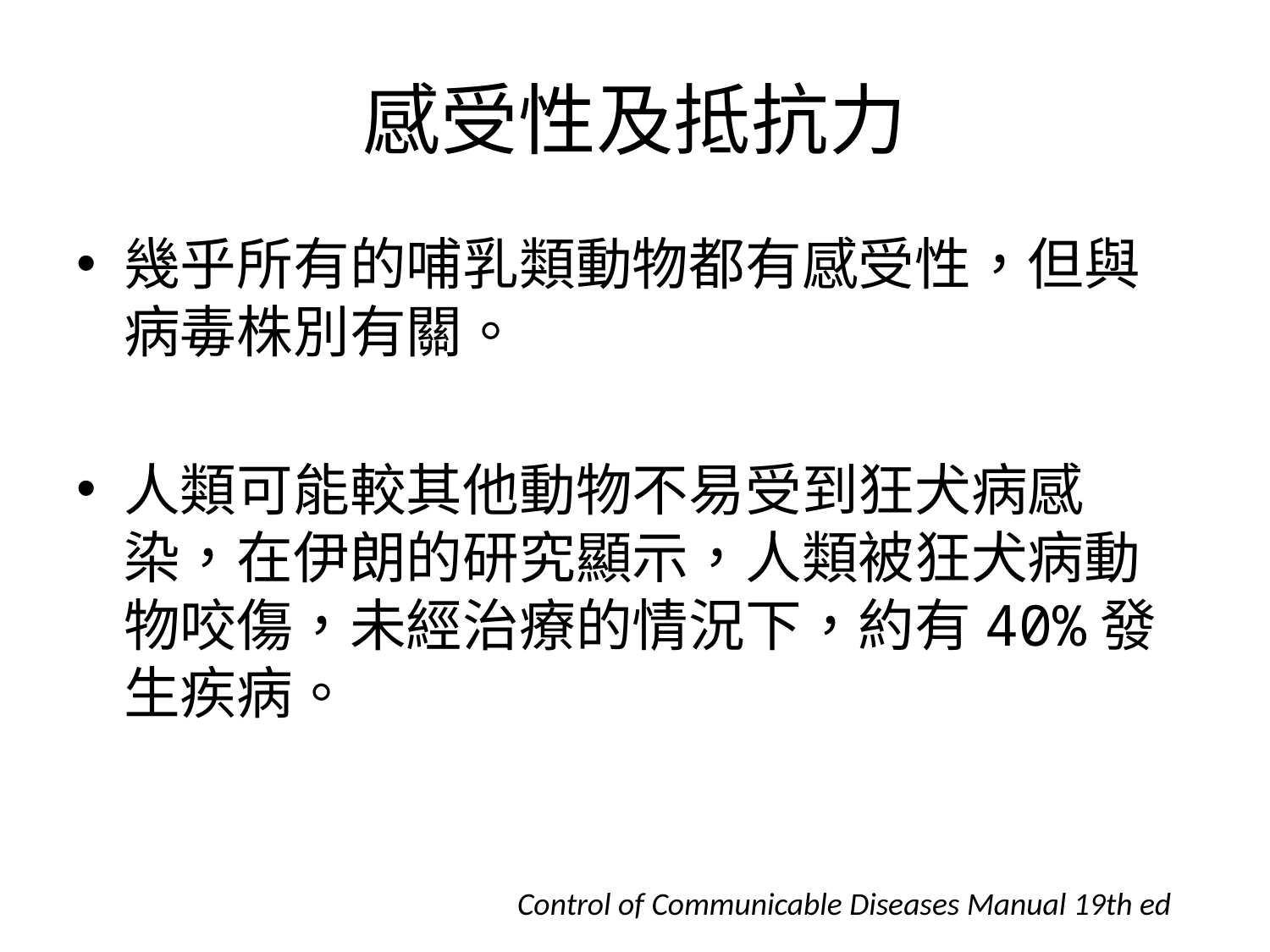

# 感受性及抵抗力
幾乎所有的哺乳類動物都有感受性，但與病毒株別有關。

人類可能較其他動物不易受到狂犬病感染，在伊朗的研究顯示，人類被狂犬病動物咬傷，未經治療的情況下，約有40%發生疾病。
Control of Communicable Diseases Manual 19th ed